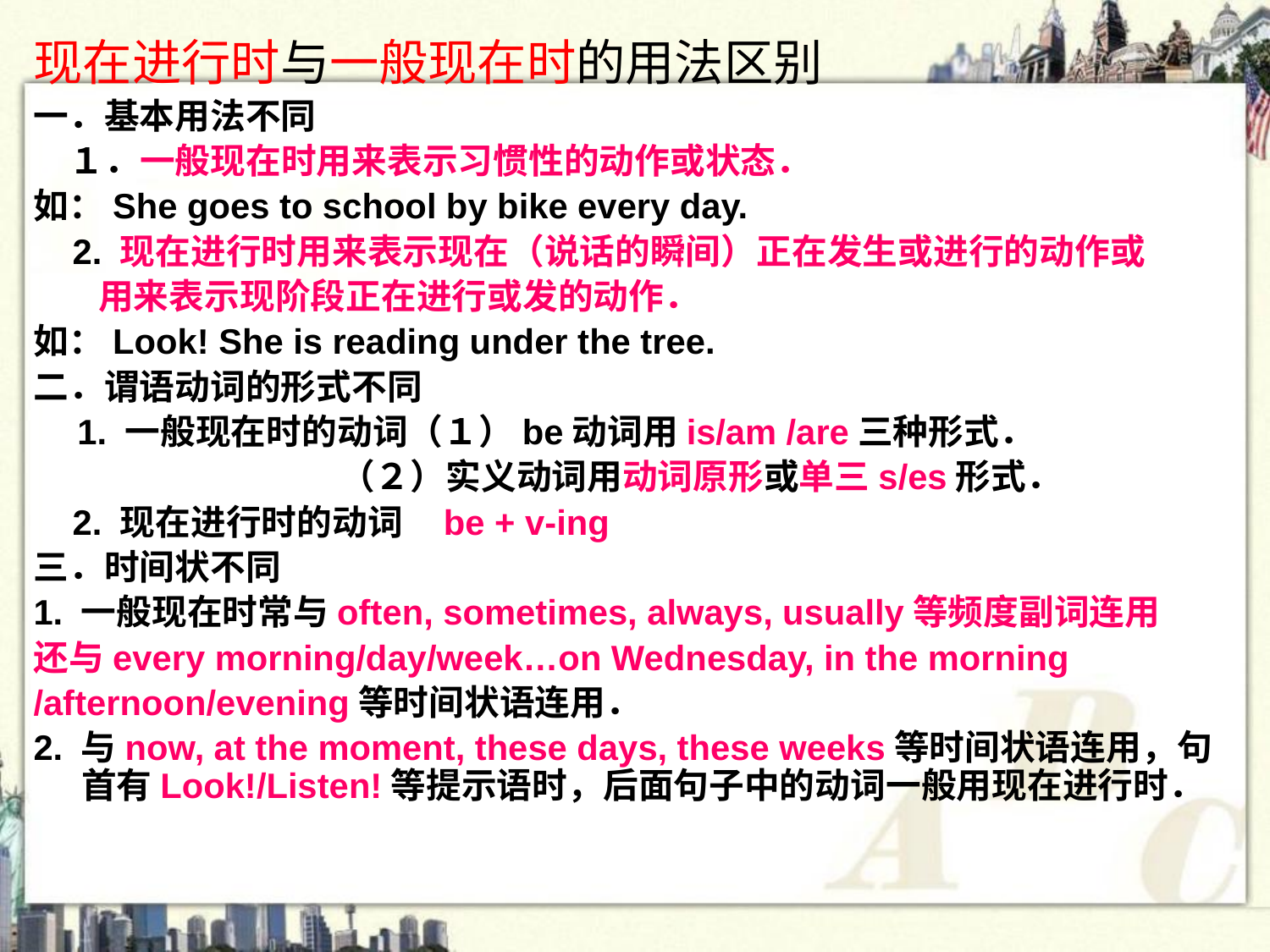

现在进行时与一般现在时的用法区别
一．基本用法不同
　１．一般现在时用来表示习惯性的动作或状态．
如：She goes to school by bike every day.
    2. 现在进行时用来表示现在（说话的瞬间）正在发生或进行的动作或
       用来表示现阶段正在进行或发的动作．
如：Look! She is reading under the tree.
二．谓语动词的形式不同
　1. 一般现在时的动词（１）be动词用is/am /are三种形式．
                                     （２）实义动词用动词原形或单三s/es形式．
    2. 现在进行时的动词    be + v-ing
三．时间状不同
1. 一般现在时常与often, sometimes, always, usually等频度副词连用
还与every morning/day/week…on Wednesday, in the morning
/afternoon/evening等时间状语连用．
2. 与now, at the moment, these days, these weeks等时间状语连用，句首有Look!/Listen!等提示语时，后面句子中的动词一般用现在进行时．